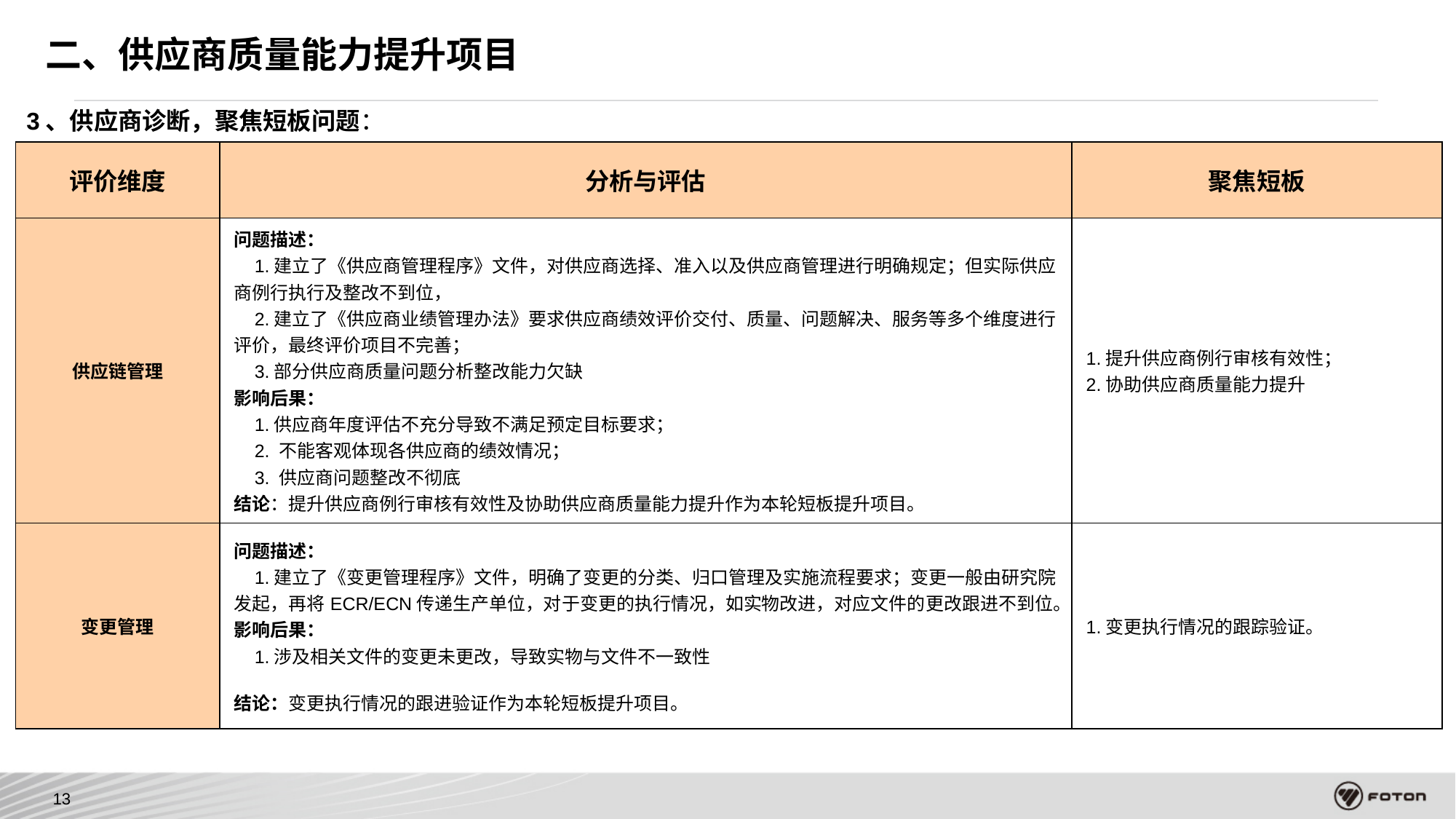

二、供应商质量能力提升项目
3、供应商诊断，聚焦短板问题：
| 评价维度 | 分析与评估 | 聚焦短板 |
| --- | --- | --- |
| 供应链管理 | 问题描述： 1.建立了《供应商管理程序》文件，对供应商选择、准入以及供应商管理进行明确规定；但实际供应商例行执行及整改不到位， 2.建立了《供应商业绩管理办法》要求供应商绩效评价交付、质量、问题解决、服务等多个维度进行评价，最终评价项目不完善； 3.部分供应商质量问题分析整改能力欠缺 影响后果： 1.供应商年度评估不充分导致不满足预定目标要求； 2. 不能客观体现各供应商的绩效情况； 3. 供应商问题整改不彻底 结论：提升供应商例行审核有效性及协助供应商质量能力提升作为本轮短板提升项目。 | 1.提升供应商例行审核有效性； 2.协助供应商质量能力提升 |
| 变更管理 | 问题描述： 1.建立了《变更管理程序》文件，明确了变更的分类、归口管理及实施流程要求；变更一般由研究院发起，再将ECR/ECN传递生产单位，对于变更的执行情况，如实物改进，对应文件的更改跟进不到位。 影响后果： 1.涉及相关文件的变更未更改，导致实物与文件不一致性 结论：变更执行情况的跟进验证作为本轮短板提升项目。 | 1.变更执行情况的跟踪验证。 |